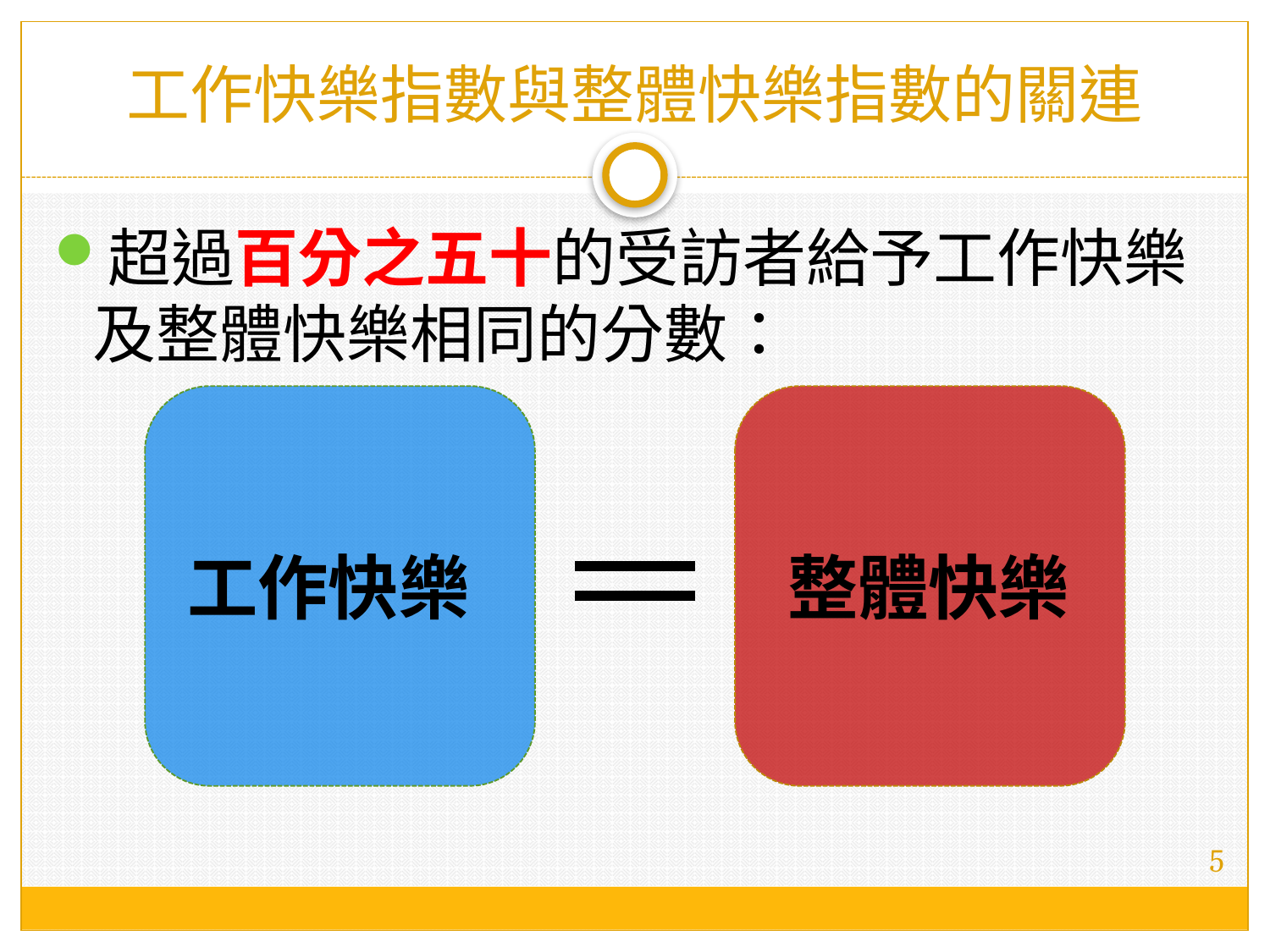

# 工作快樂指數與整體快樂指數的關連
超過百分之五十的受訪者給予工作快樂及整體快樂相同的分數：

工作快樂
整體快樂
5